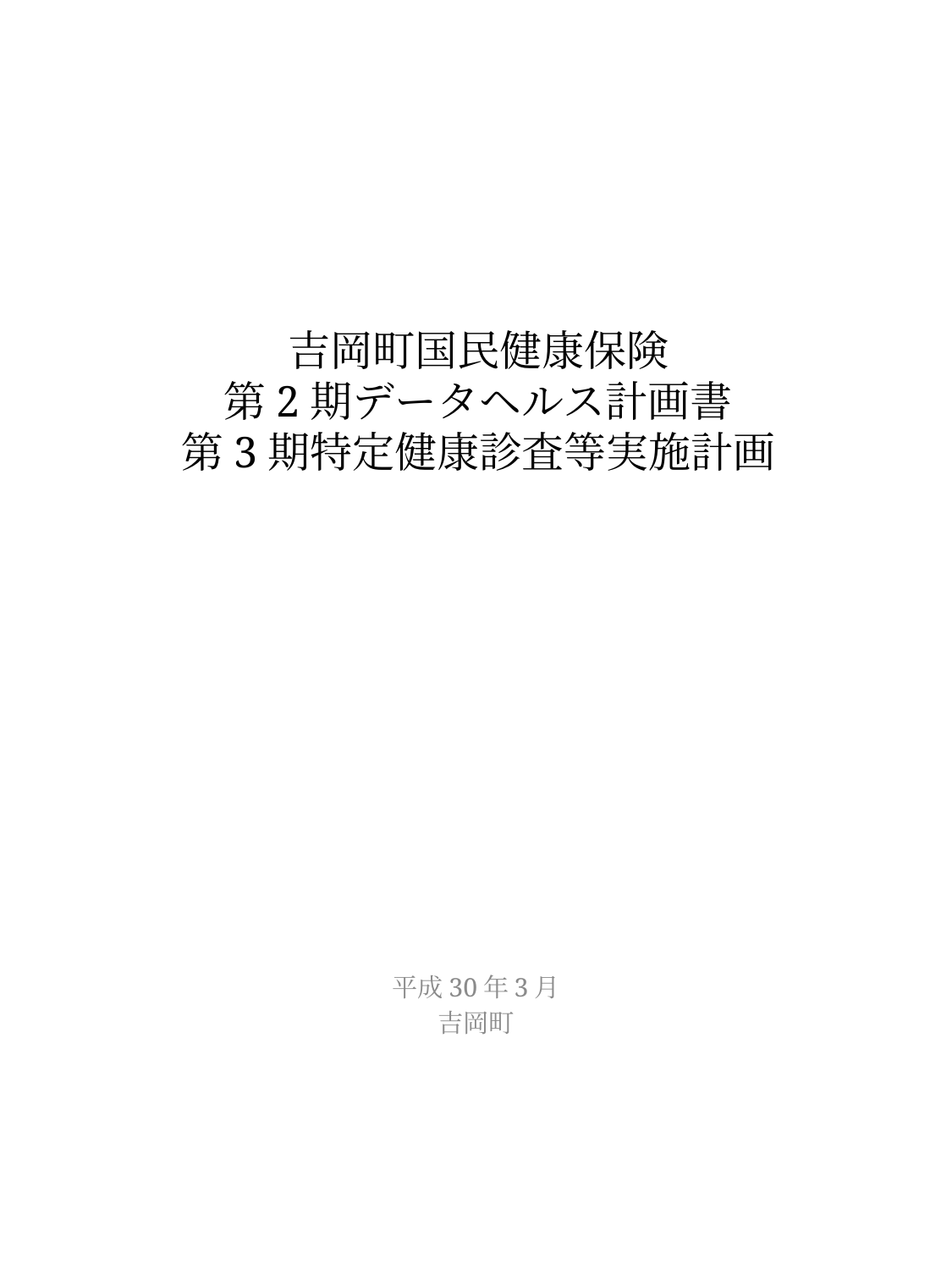

# 吉岡町国民健康保険 第2期データヘルス計画書 第3期特定健康診査等実施計画
平成30年3月
吉岡町